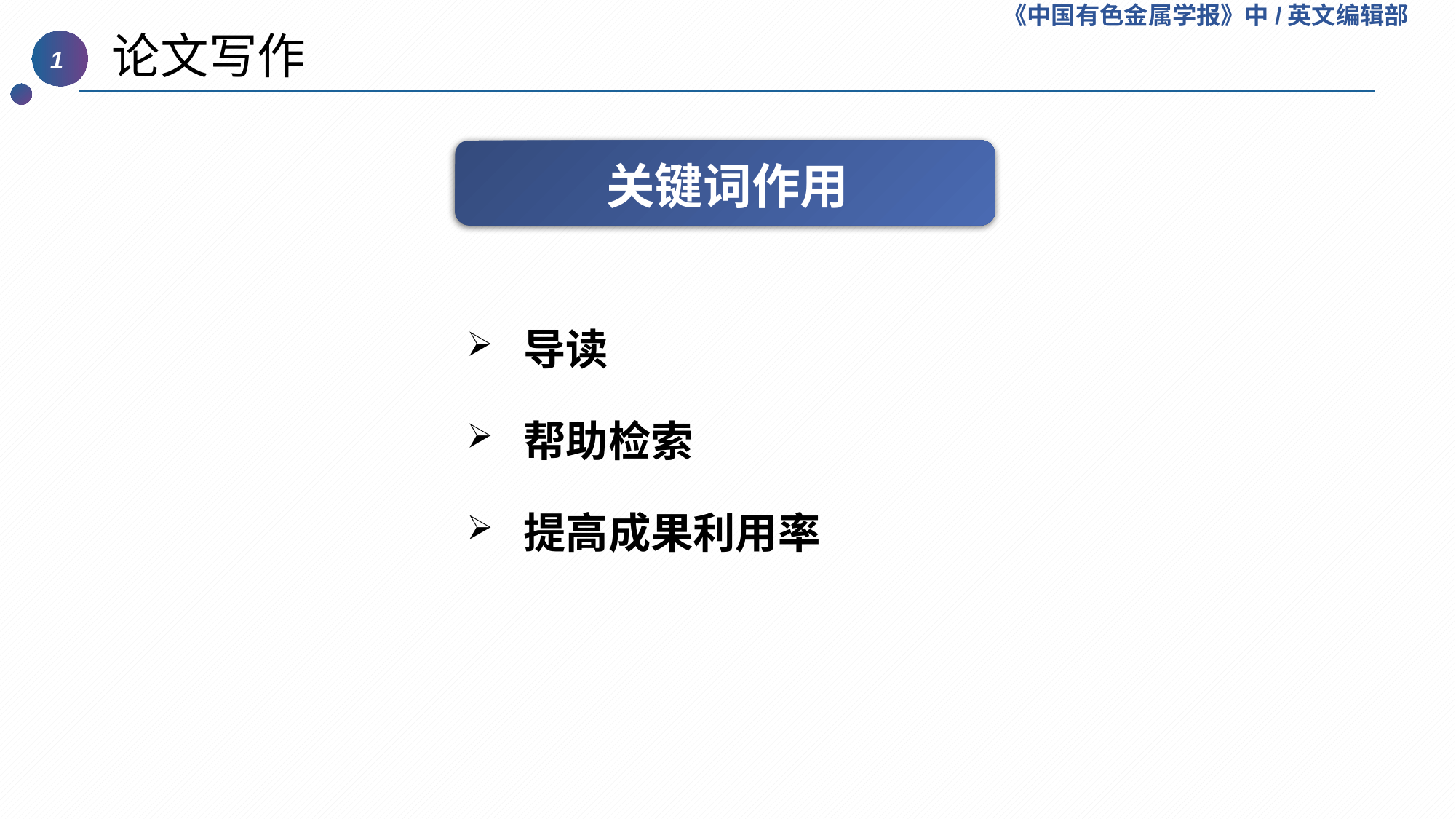

《中国有色金属学报》中/英文编辑部
      论文写作

1

关键词作用
  导读
  帮助检索
  提高成果利用率